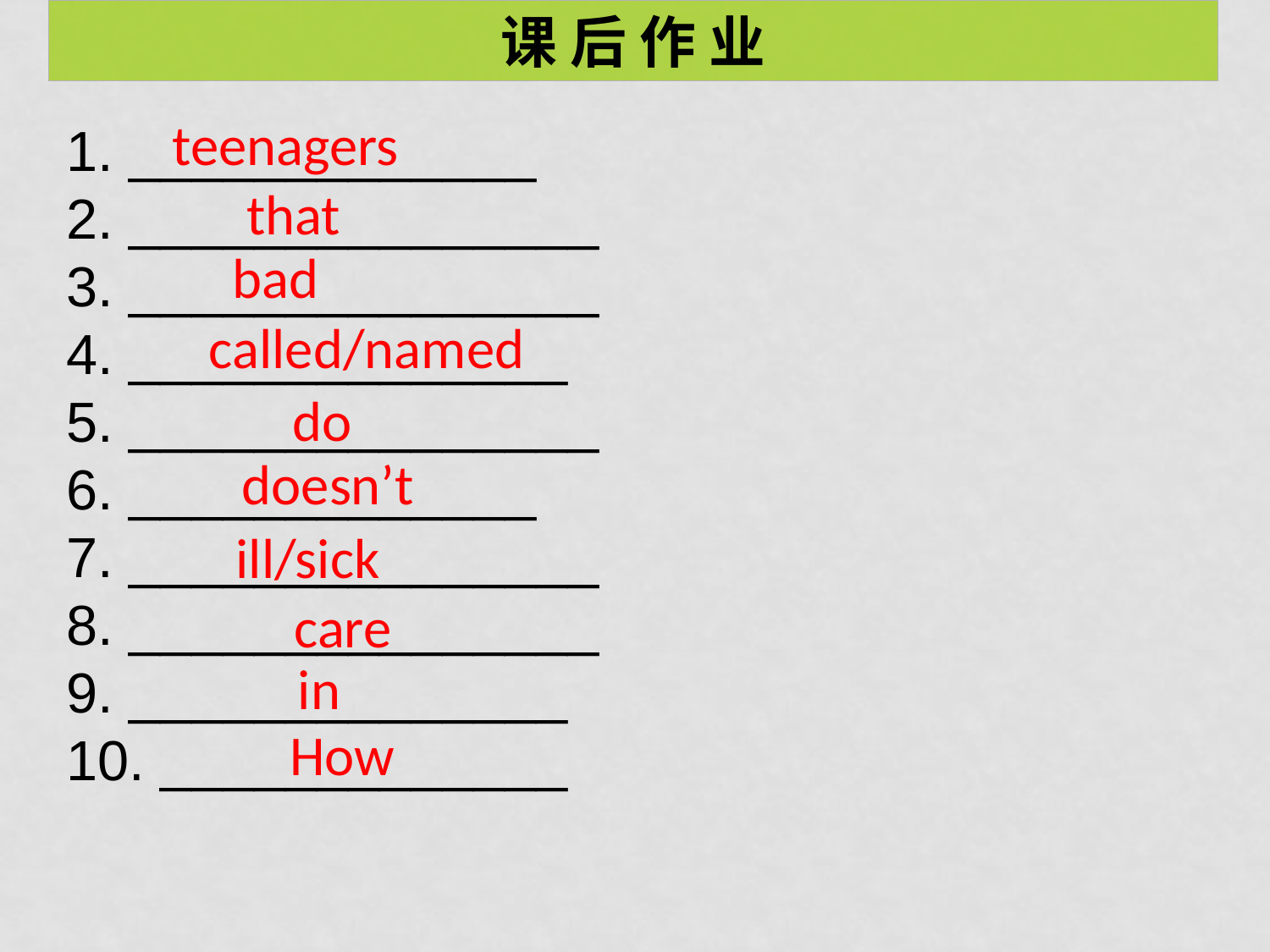

课 后 作 业
teenagers
1. _____________
2. _______________
3. _______________
4. ______________
5. _______________
6. _____________
7. _______________
8. _______________
9. ______________
10. _____________
 that
bad
called/named
do
doesn’t
ill/sick
care
in
How